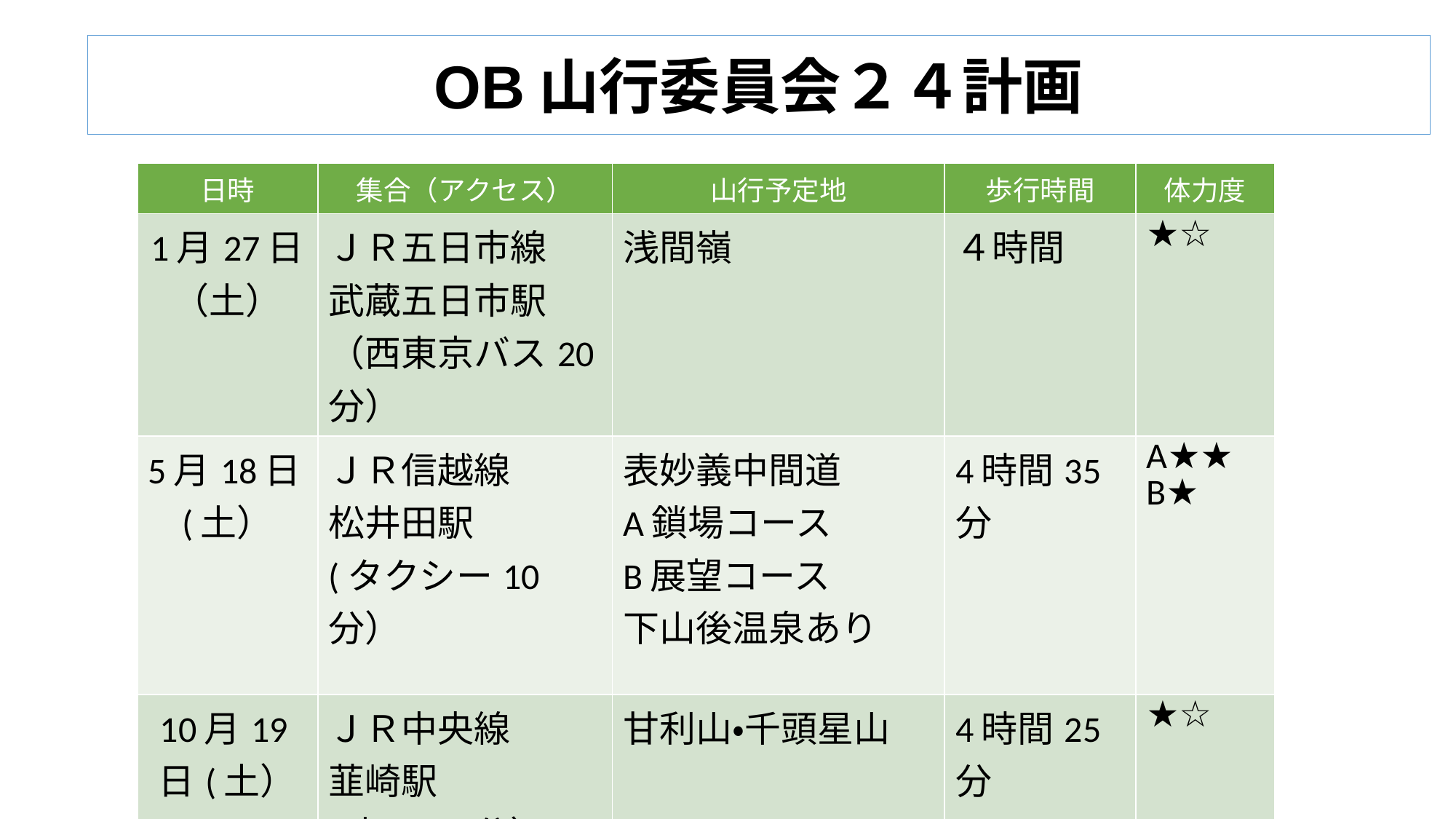

OB山行委員会２４計画
| 日時 | 集合（アクセス） | 山行予定地 | 歩行時間 | 体力度 |
| --- | --- | --- | --- | --- |
| 1月27日（土） | ＪＲ五日市線 武蔵五日市駅 （西東京バス20分） | 浅間嶺 | ４時間 | ★☆ |
| 5月18日(土） | ＪＲ信越線 松井田駅 (タクシー10分） | 表妙義中間道 A鎖場コース B展望コース 下山後温泉あり | 4時間35分 | A★★ B★ |
| 10月19日(土） | ＪＲ中央線 韮崎駅 (車で40分） | 甘利山・千頭星山 | 4時間25分 | ★☆ |